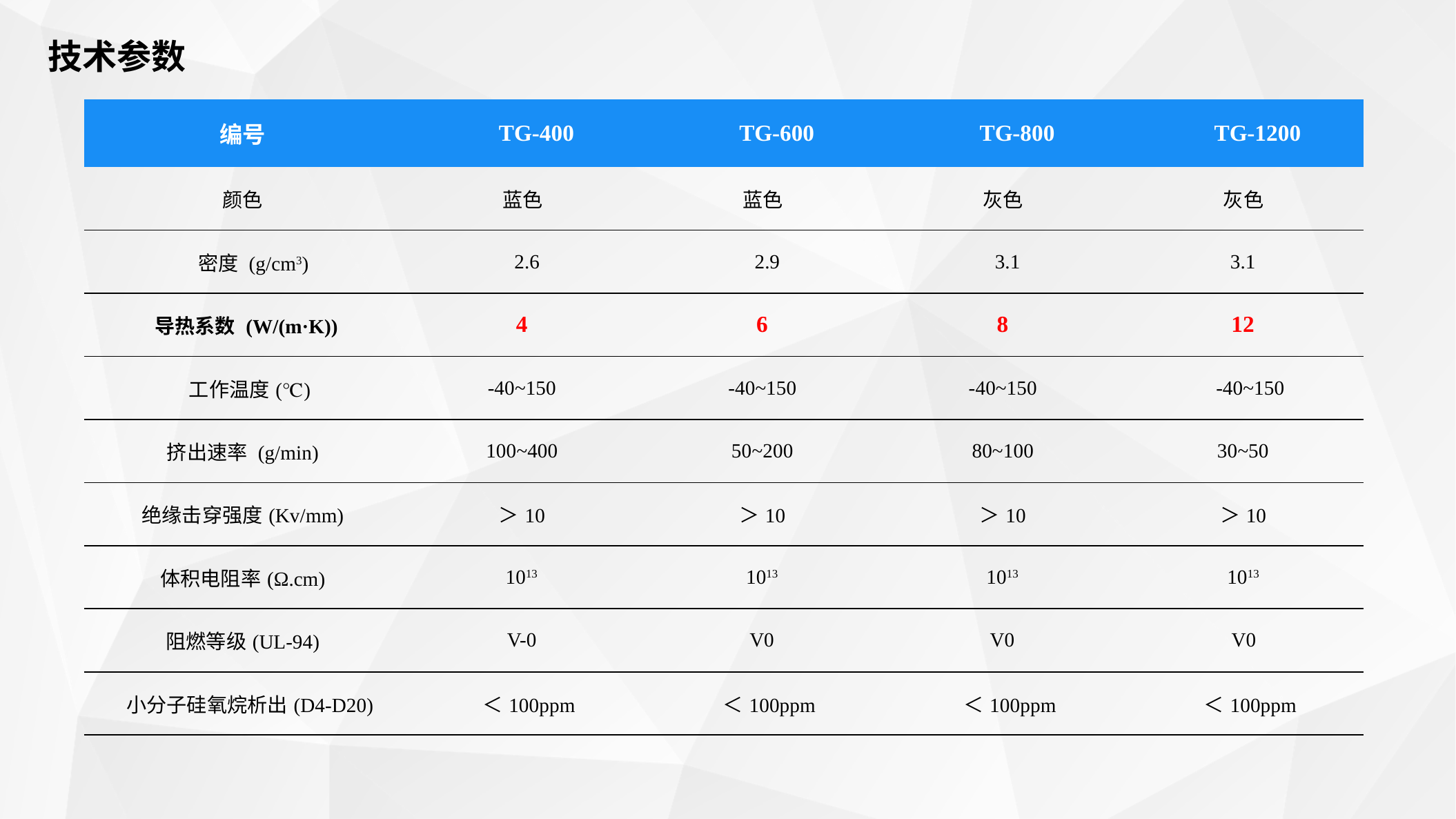

技术参数
| 编号 | TG-400 | TG-600 | TG-800 | TG-1200 |
| --- | --- | --- | --- | --- |
| 颜色 | 蓝色 | 蓝色 | 灰⾊ | 灰色 |
| 密度 (g/cm3) | 2.6 | 2.9 | 3.1 | 3.1 |
| 导热系数 (W/(m·K)) | 4 | 6 | 8 | 12 |
| 工作温度(℃) | -40~150 | -40~150 | -40~150 | -40~150 |
| 挤出速率 (g/min) | 100~400 | 50~200 | 80~100 | 30~50 |
| 绝缘击穿强度(Kv/mm) | ＞10 | ＞10 | ＞10 | ＞10 |
| 体积电阻率(Ω.cm) | 1013 | 1013 | 1013 | 1013 |
| 阻燃等级(UL-94) | V-0 | V0 | V0 | V0 |
| 小分子硅氧烷析出(D4-D20) | ＜100ppm | ＜100ppm | ＜100ppm | ＜100ppm |